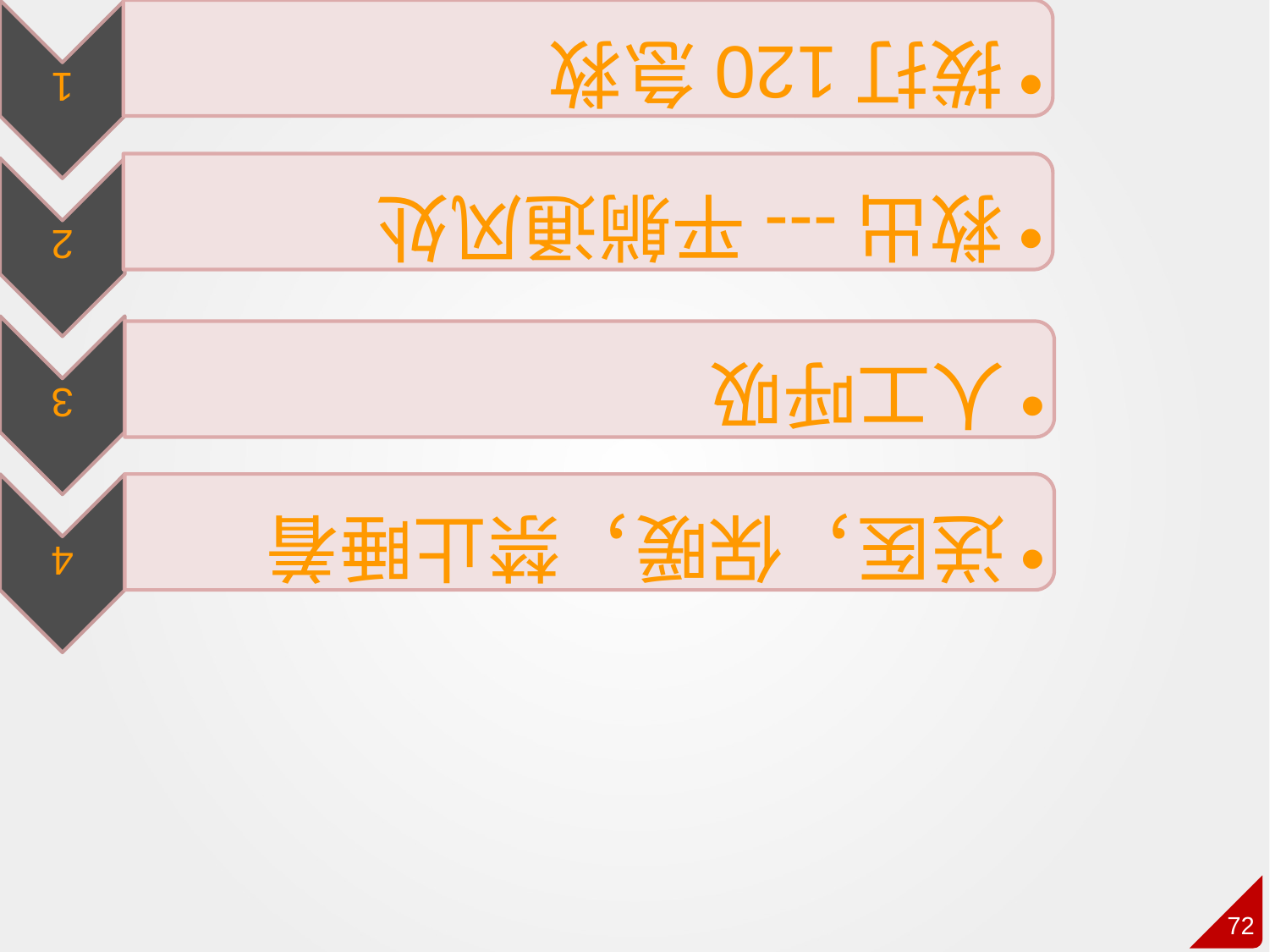

3.人员中毒或窒息应急处理程序及方法

1
拨打120急救
2
救出---平躺通风处
3
人工呼吸
4
送医，保暖，禁止睡着